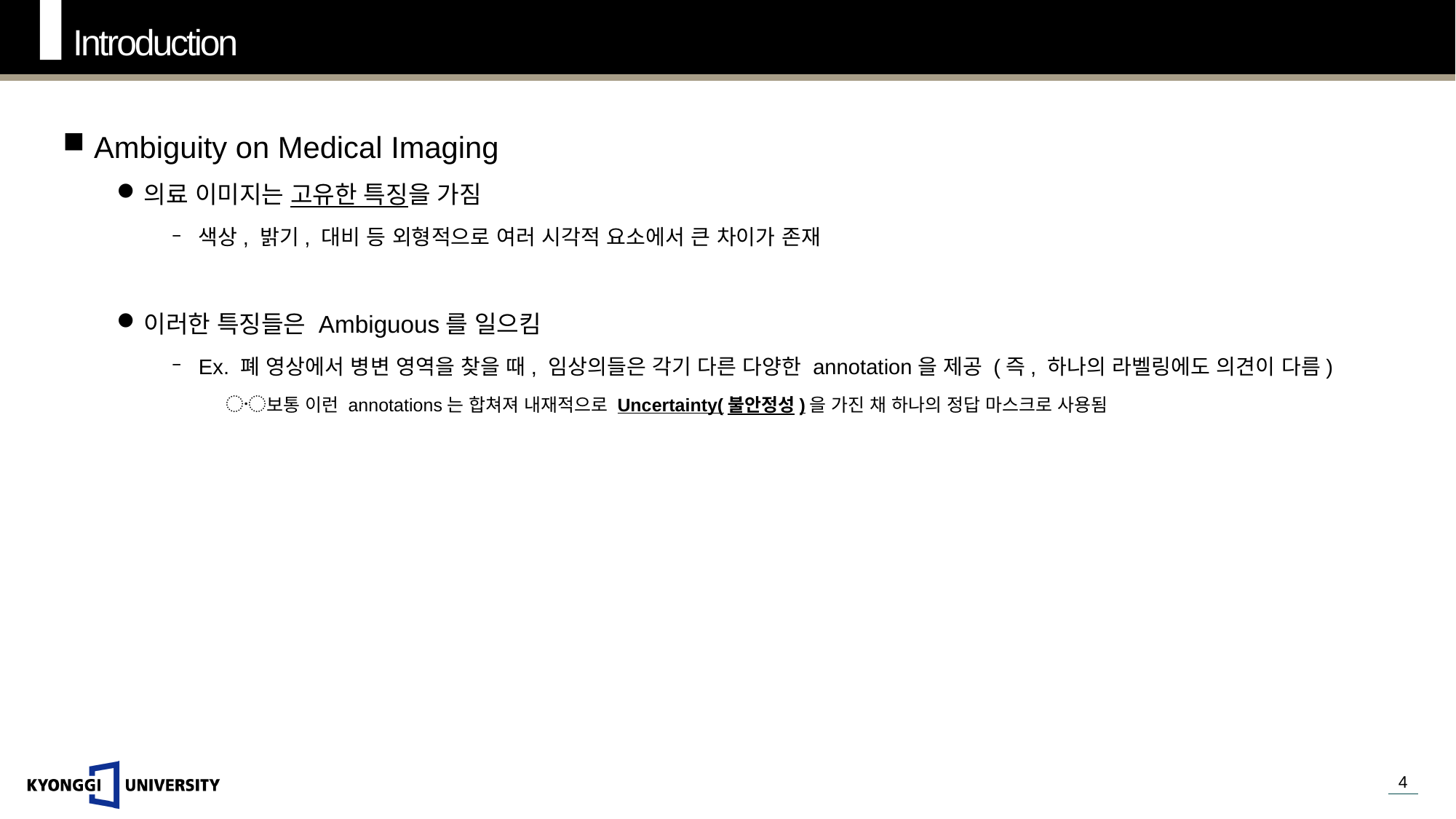

Introduction
Ambiguity on Medical Imaging
의료 이미지는 고유한 특징을 가짐
색상, 밝기, 대비 등 외형적으로 여러 시각적 요소에서 큰 차이가 존재

이러한 특징들은 Ambiguous를 일으킴
Ex. 폐 영상에서 병변 영역을 찾을 때, 임상의들은 각기 다른 다양한 annotation을 제공 (즉, 하나의 라벨링에도 의견이 다름)
보통 이런 annotations는 합쳐져 내재적으로 Uncertainty(불안정성)을 가진 채 하나의 정답 마스크로 사용됨